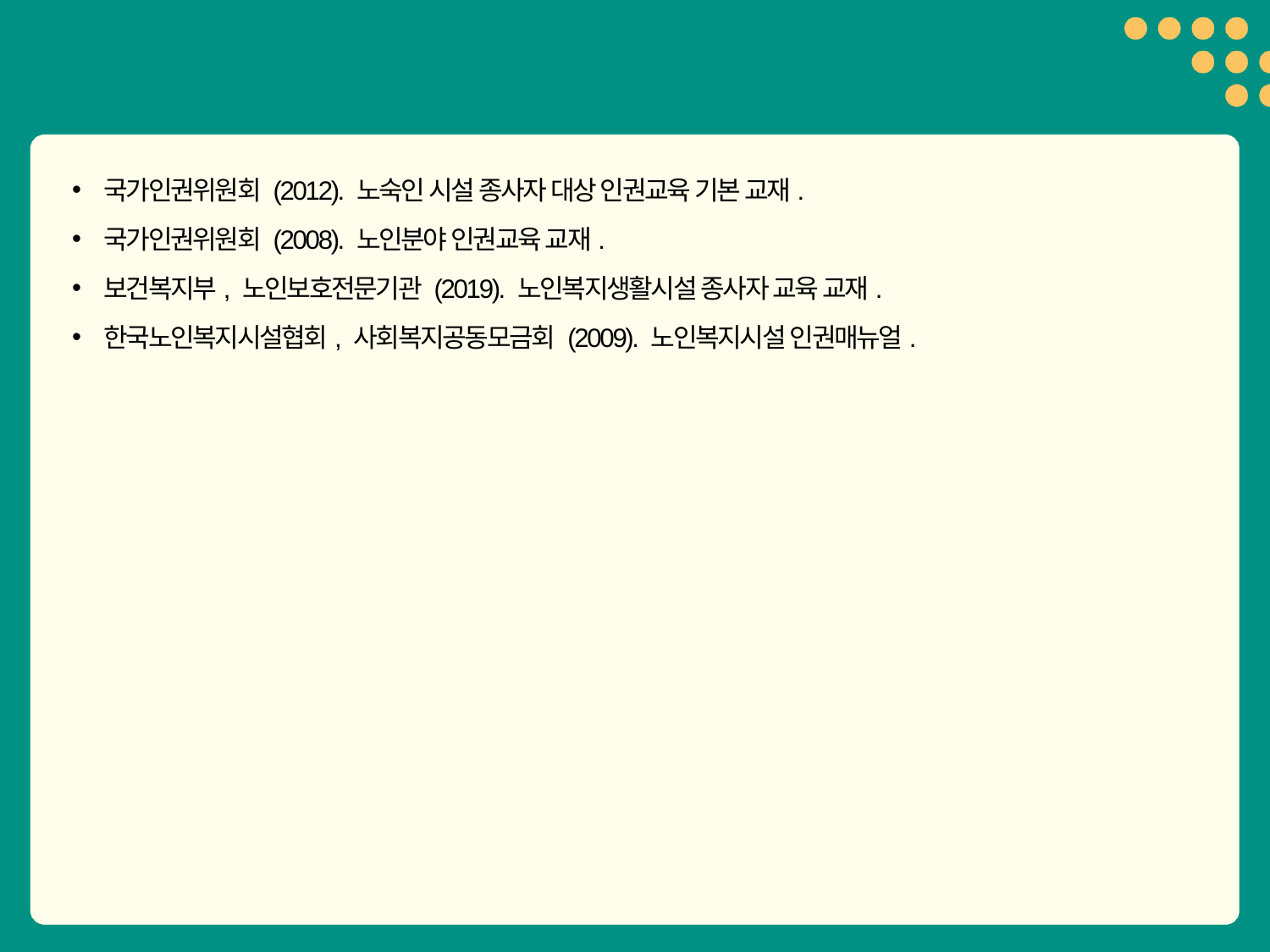

국가인권위원회 (2012). 노숙인 시설 종사자 대상 인권교육 기본 교재.
국가인권위원회 (2008). 노인분야 인권교육 교재.
보건복지부, 노인보호전문기관 (2019). 노인복지생활시설 종사자 교육 교재.
한국노인복지시설협회, 사회복지공동모금회 (2009). 노인복지시설 인권매뉴얼.

33